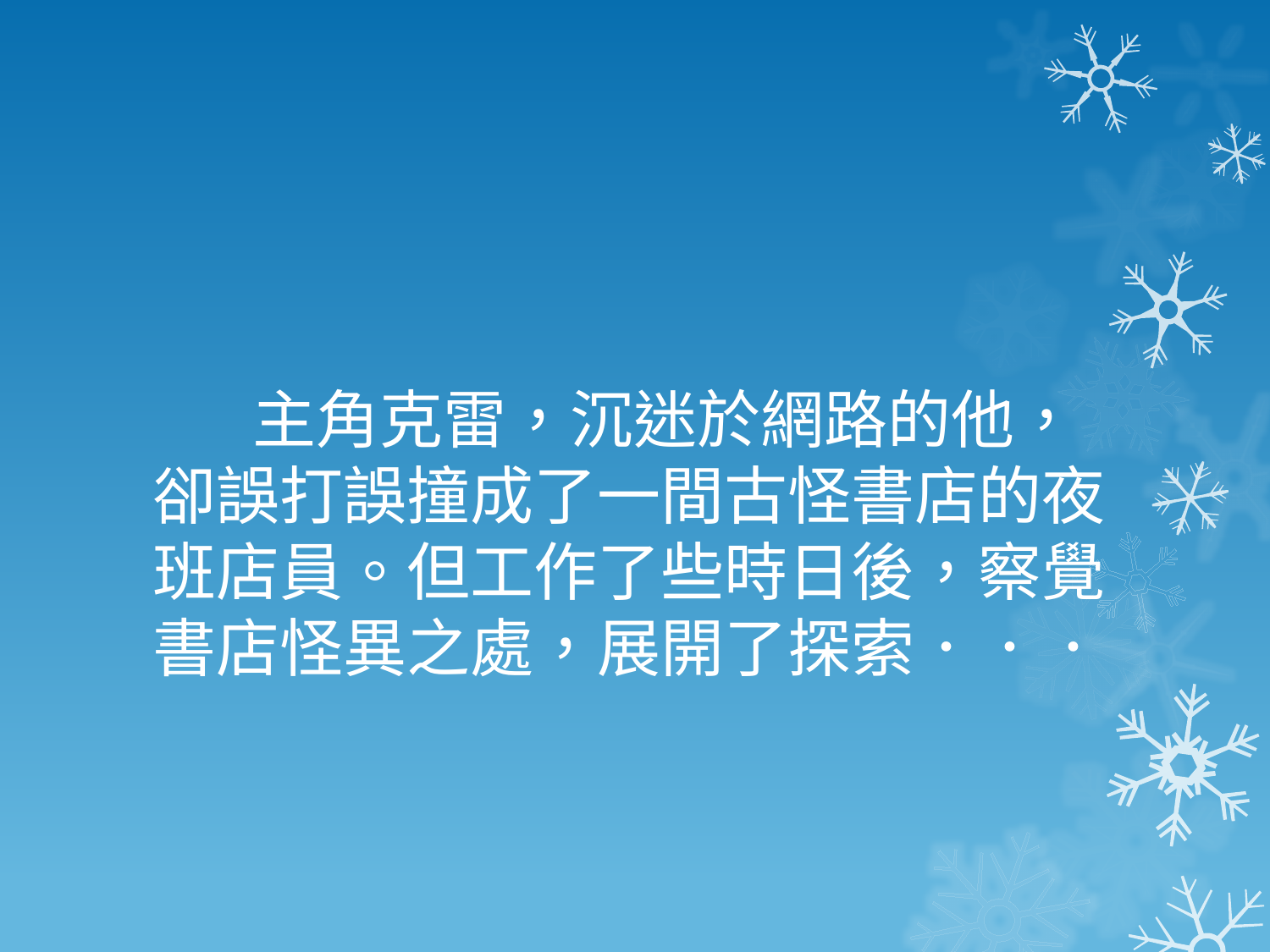

#
      主角克雷，沉迷於網路的他，卻誤打誤撞成了一間古怪書店的夜班店員。但工作了些時日後，察覺書店怪異之處，展開了探索．．．